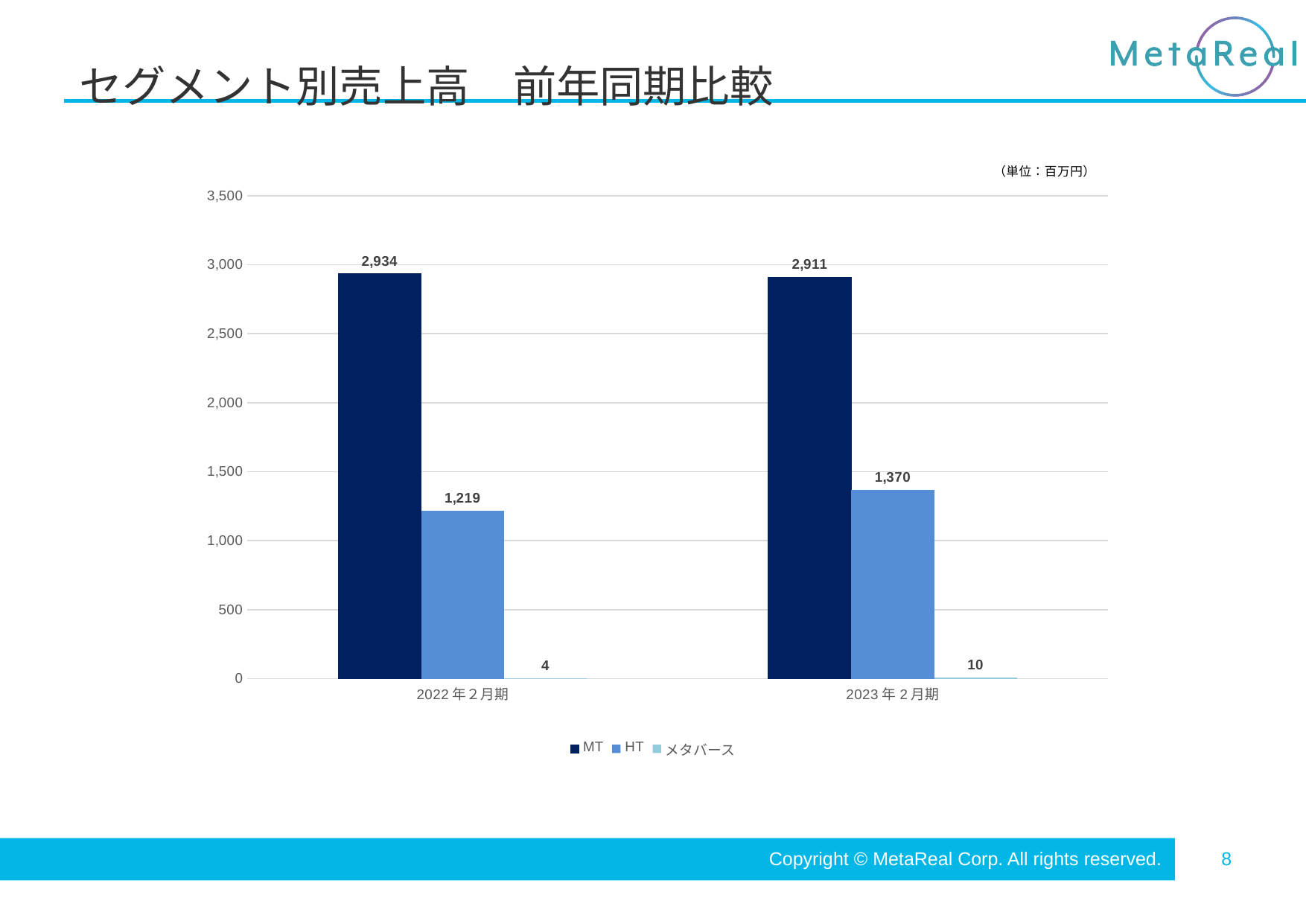

# セグメント別売上高　前年同期比較

### Chart

| Category | MT | HT | メタバース |
|---|---|---|---|
| 2022年２月期 | 2934000000.0 | 1219000000.0 | 4000000.0 |
| 2023年2月期 | 2911000000.0 | 1370000000.0 | 10000000.0 |
Copyright © MetaReal Corp. All rights reserved.
8